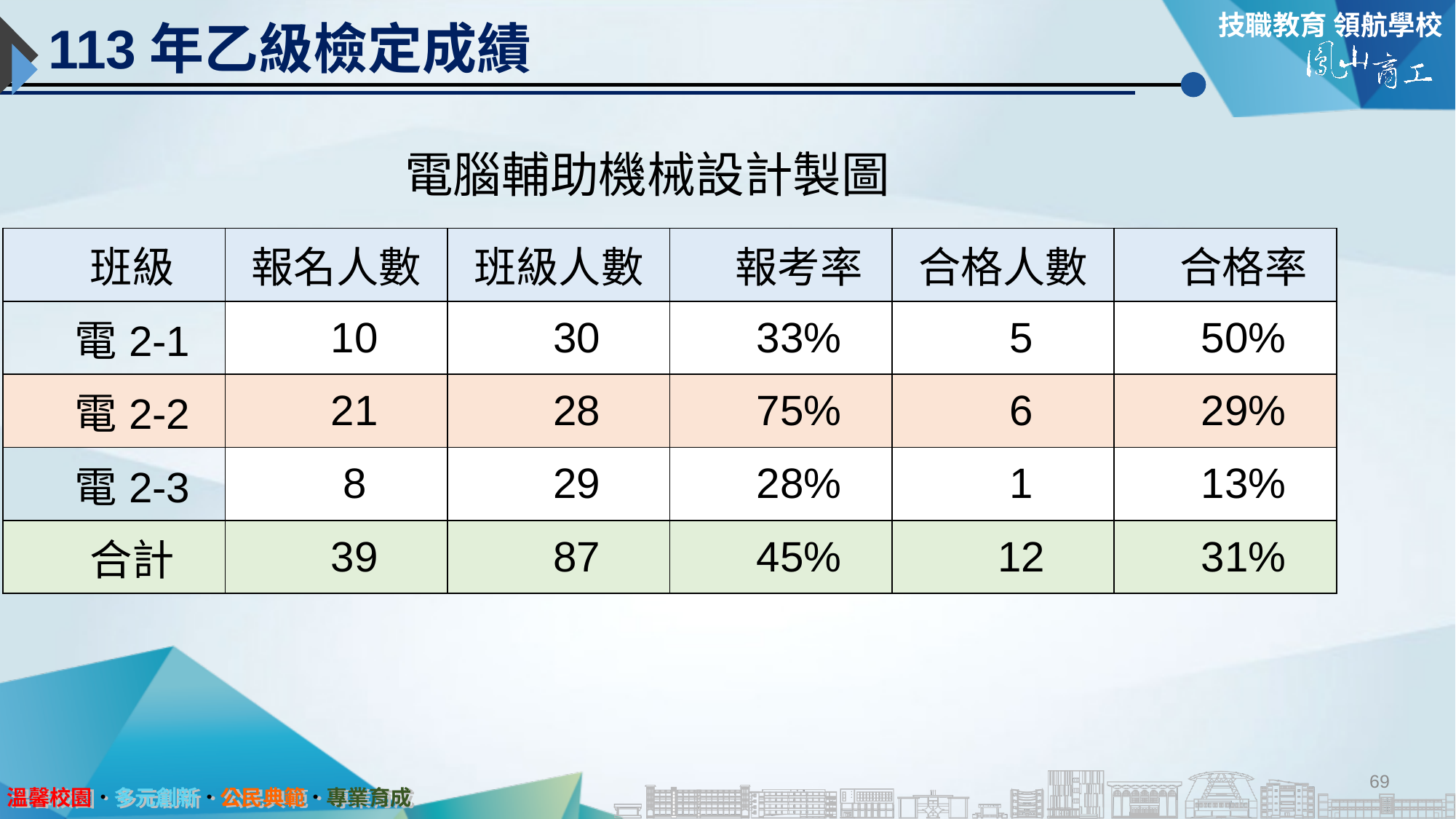

# 113年乙級檢定成績
電腦輔助機械設計製圖

| 班級 | 報名人數 | 班級人數 | 報考率 | 合格人數 | 合格率 |
| --- | --- | --- | --- | --- | --- |
| 電2-1 | 10 | 30 | 33% | 5 | 50% |
| 電2-2 | 21 | 28 | 75% | 6 | 29% |
| 電2-3 | 8 | 29 | 28% | 1 | 13% |
| 合計 | 39 | 87 | 45% | 12 | 31% |
：
69